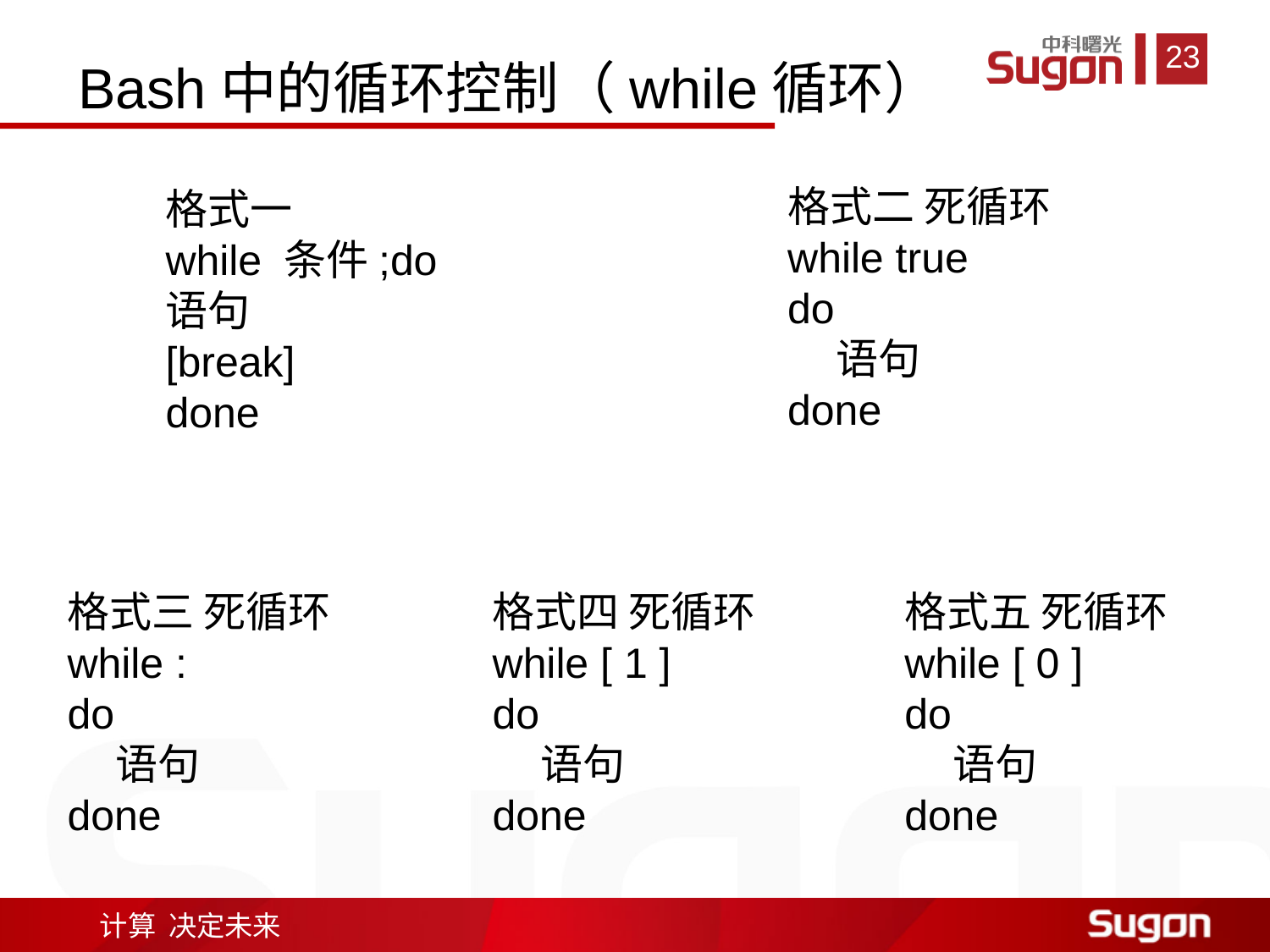

# Bash中的循环控制（while循环）
格式二 死循环
while true
do
    语句
done
格式一
while 条件;do
语句
[break]
done
格式三 死循环
while :
do
    语句
done
格式四 死循环
while [ 1 ]
do
    语句
done
格式五 死循环
while [ 0 ]
do
    语句
done